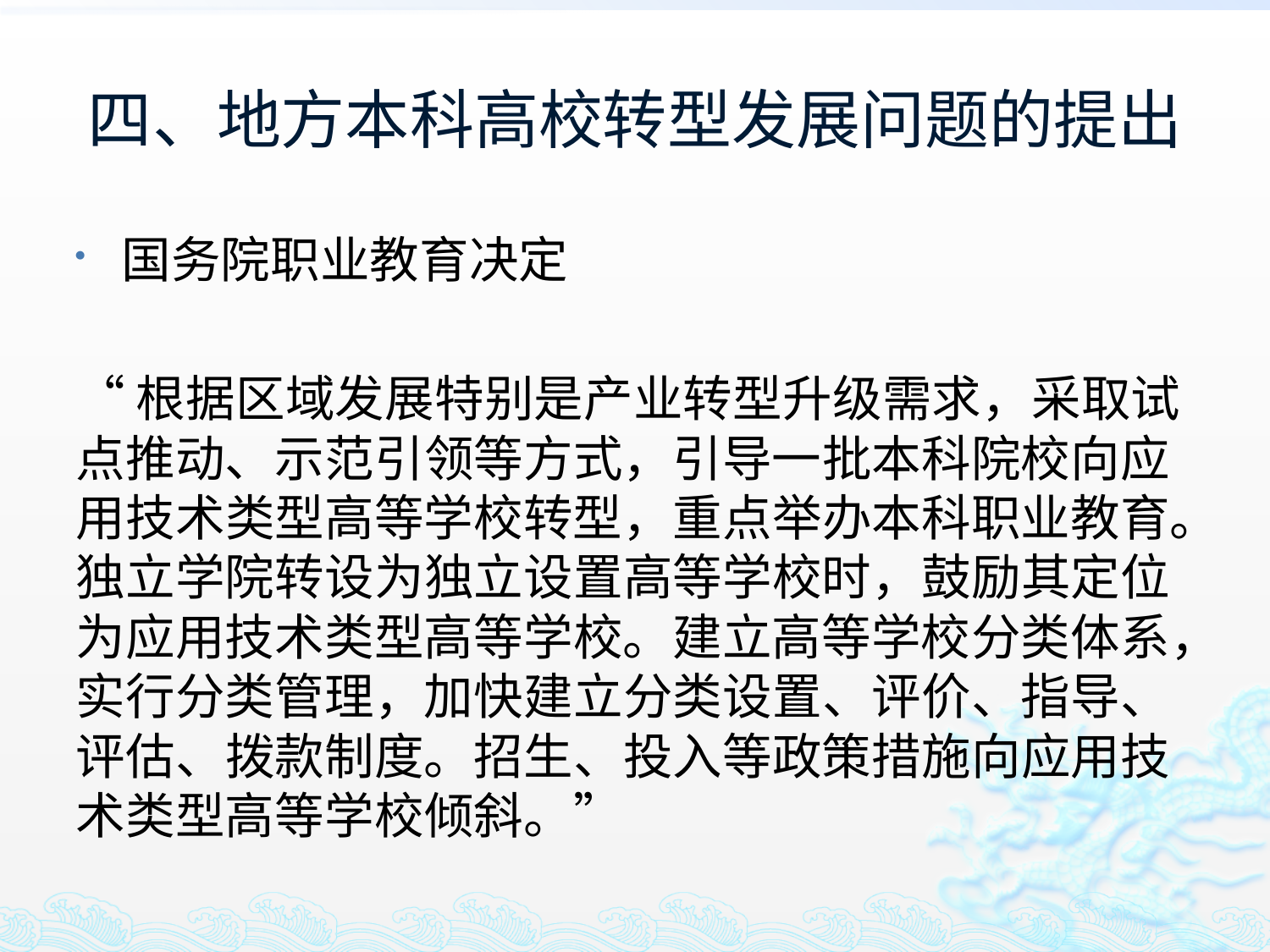

# 四、地方本科高校转型发展问题的提出
国务院职业教育决定

“根据区域发展特别是产业转型升级需求，采取试点推动、示范引领等方式，引导一批本科院校向应用技术类型高等学校转型，重点举办本科职业教育。独立学院转设为独立设置高等学校时，鼓励其定位为应用技术类型高等学校。建立高等学校分类体系，实行分类管理，加快建立分类设置、评价、指导、评估、拨款制度。招生、投入等政策措施向应用技术类型高等学校倾斜。”